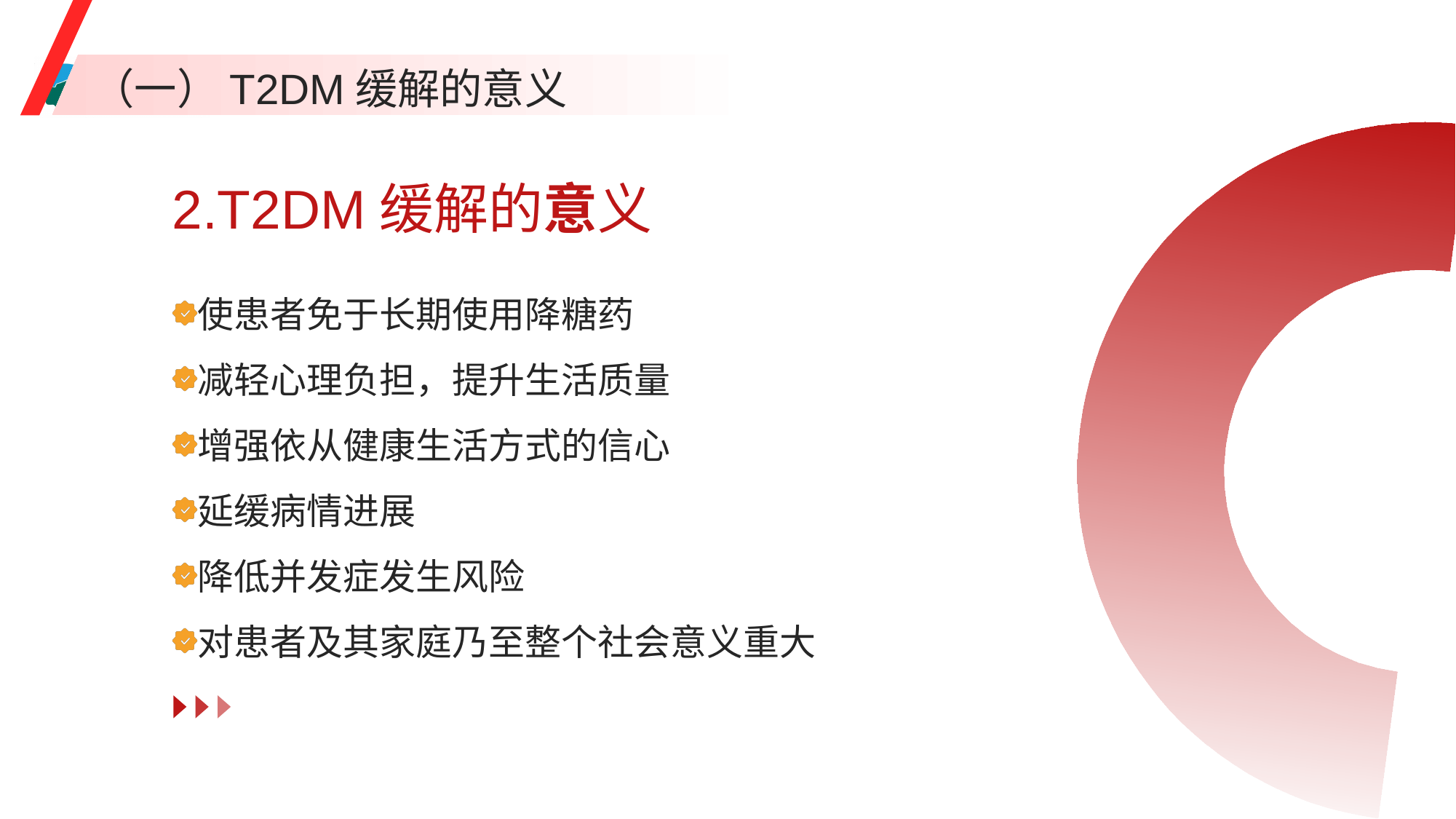

（一）T2DM缓解的意义

2.T2DM缓解的意义
使患者免于长期使用降糖药
减轻心理负担，提升生活质量
增强依从健康生活方式的信心
延缓病情进展
降低并发症发生风险
对患者及其家庭乃至整个社会意义重大